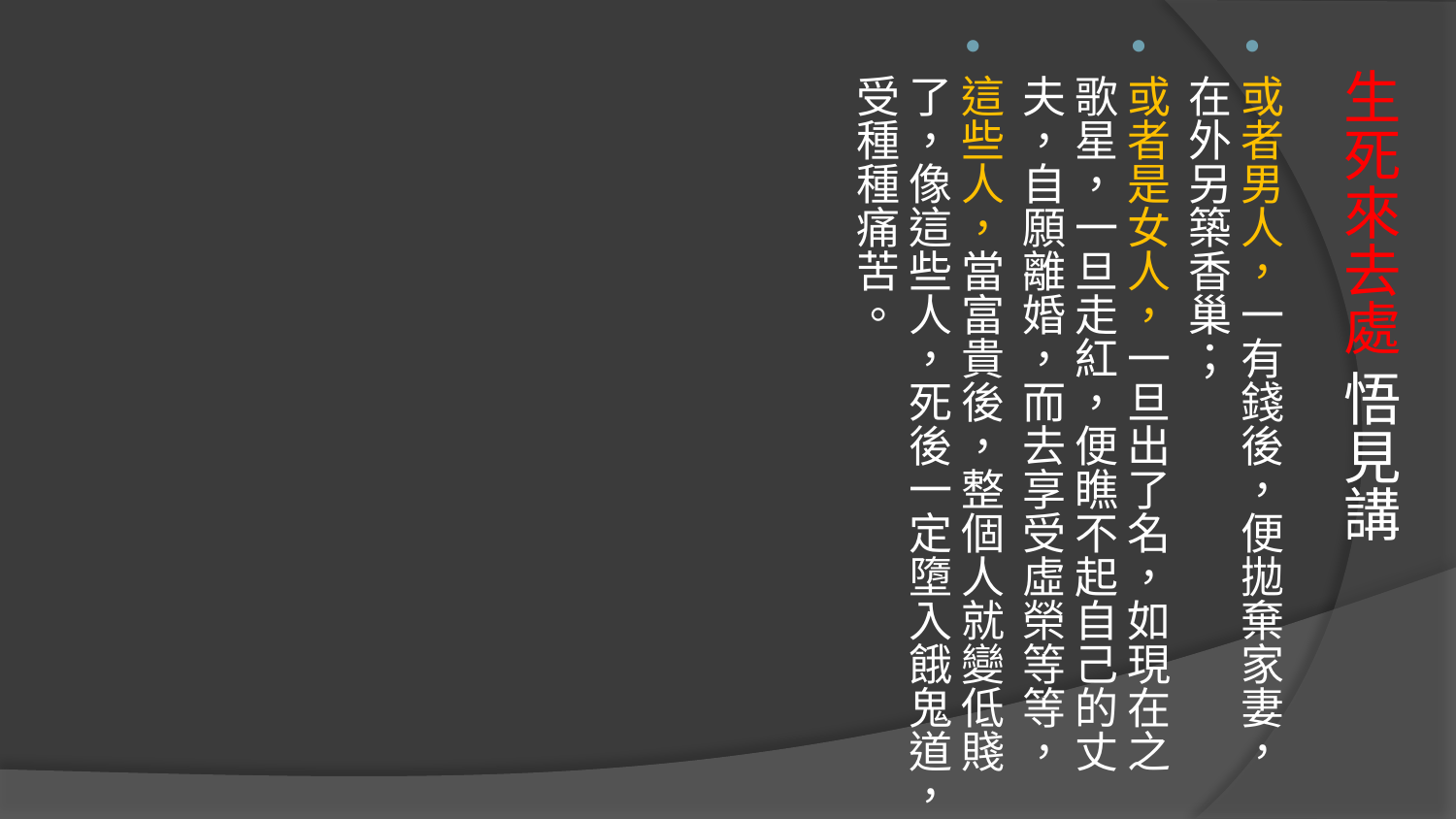

或者男人，一有錢後，便拋棄家妻，在外另築香巢；
或者是女人，一旦出了名，如現在之歌星，一旦走紅，便瞧不起自己的丈夫，自願離婚，而去享受虛榮等等，
這些人，當富貴後，整個人就變低賤了，像這些人，死後一定墮入餓鬼道，受種種痛苦。

# 生死來去處 悟見講